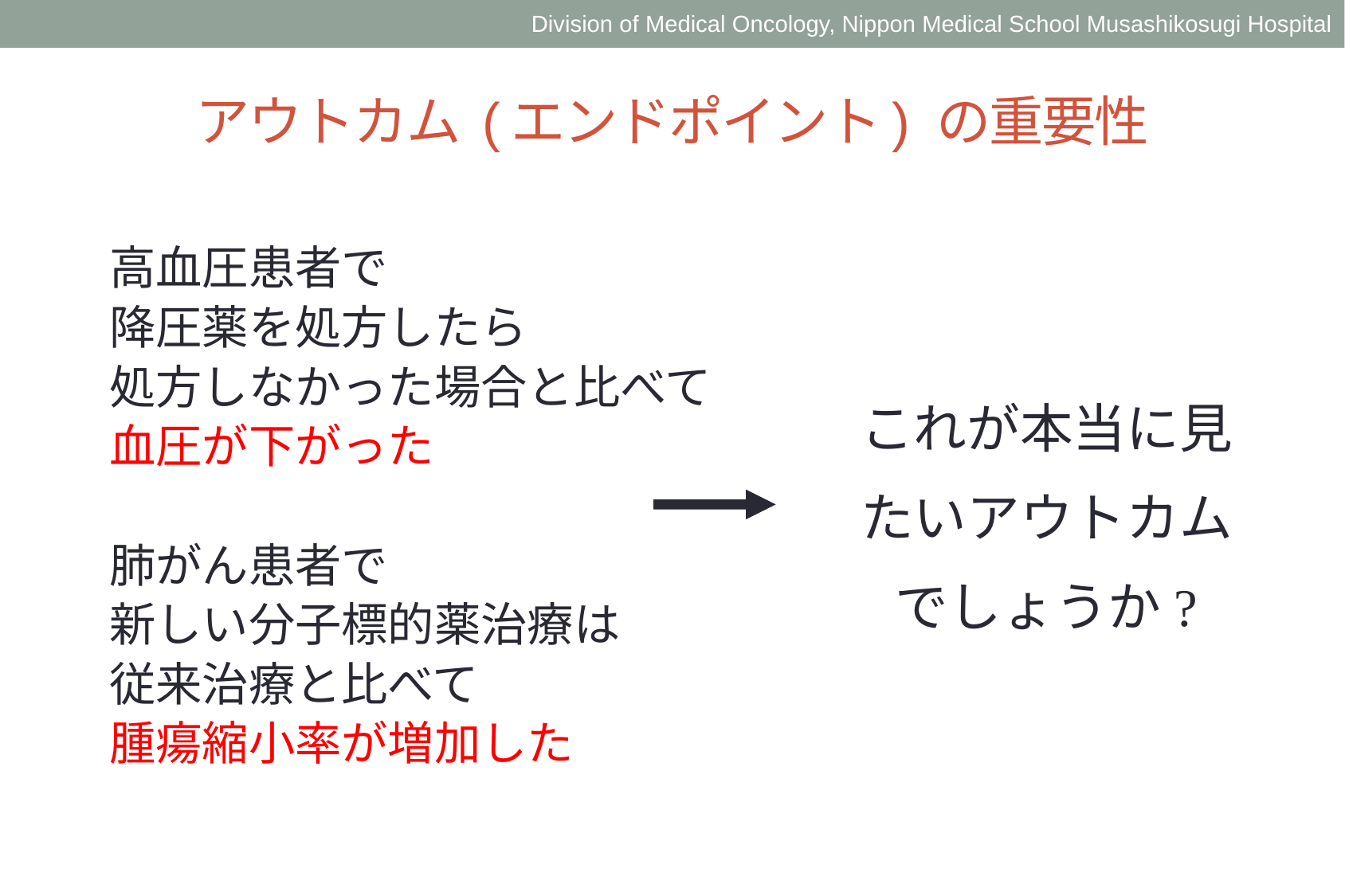

Division of Medical Oncology, Nippon Medical School Musashikosugi Hospital
# アウトカム (エンドポイント) の重要性
高血圧患者で
降圧薬を処方したら
処方しなかった場合と比べて
血圧が下がった

肺がん患者で
新しい分子標的薬治療は
従来治療と比べて
腫瘍縮小率が増加した

これが本当に見たいアウトカムでしょうか?